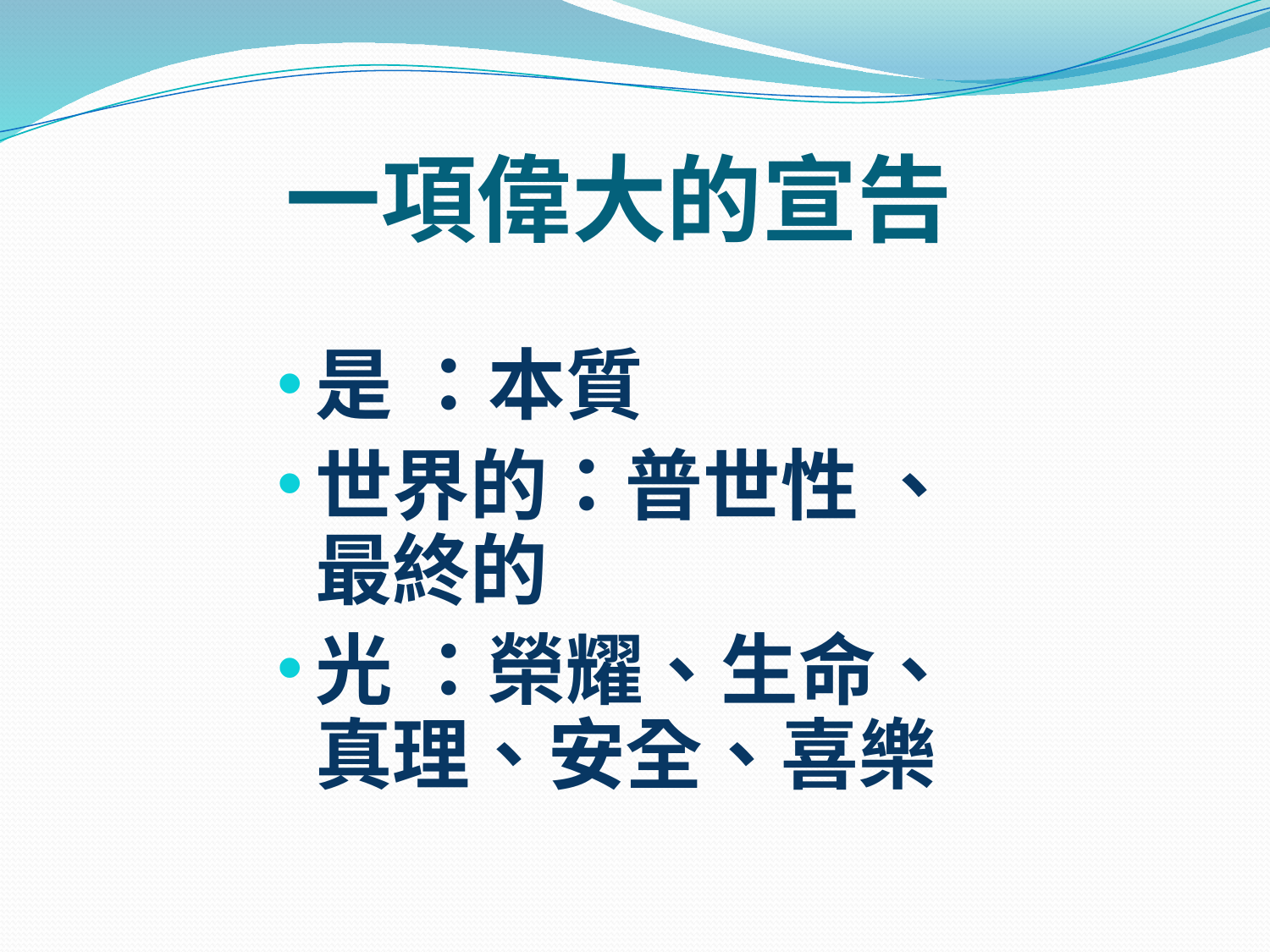

# 一項偉大的宣告
是 ：本質
世界的：普世性 、最終的
光 ：榮耀、生命、真理、安全、喜樂